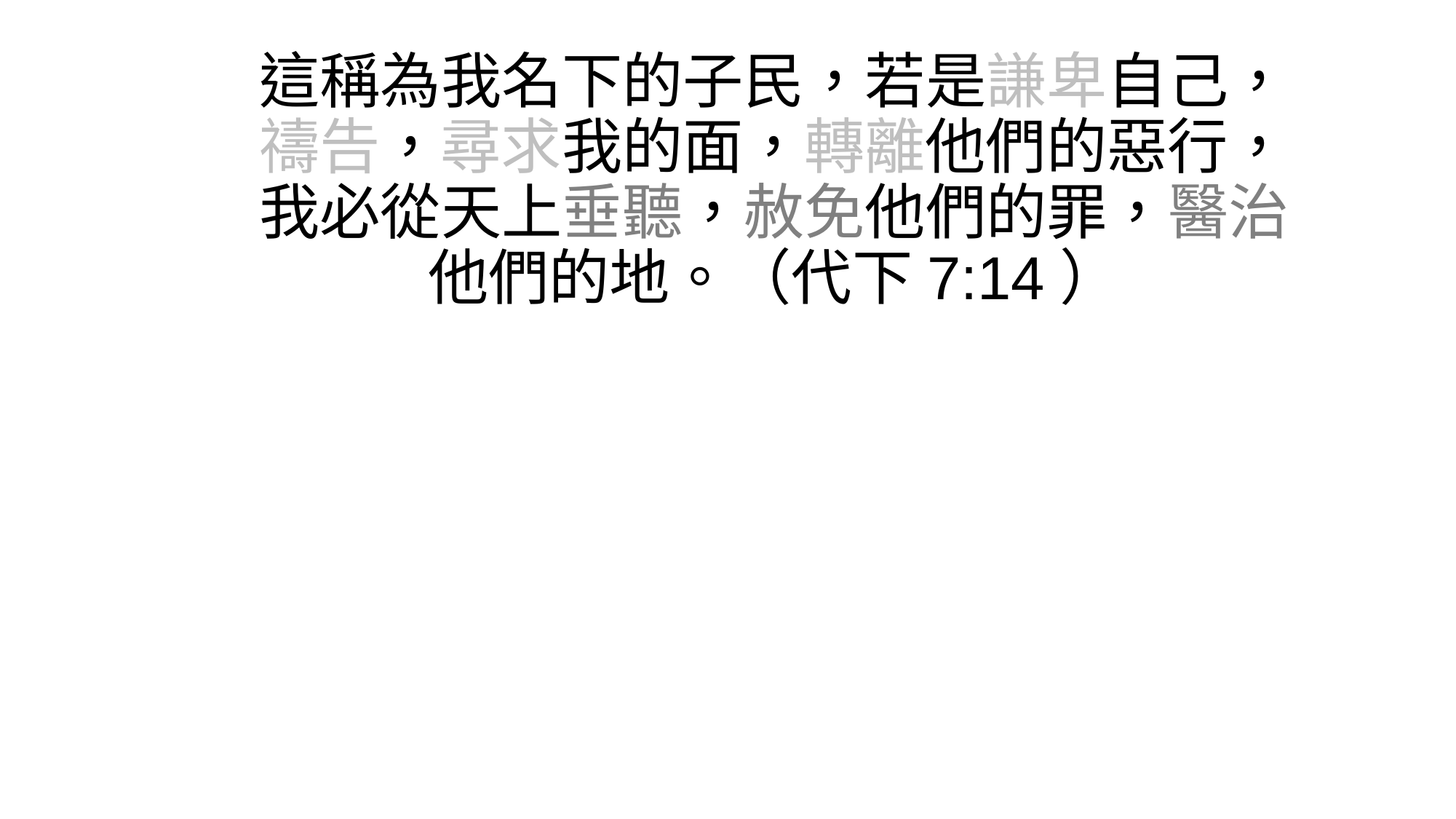

這稱為我名下的子民，若是謙卑自己，禱告，尋求我的面，轉離他們的惡行，我必從天上垂聽，赦免他們的罪，醫治他們的地。（代下7:14）